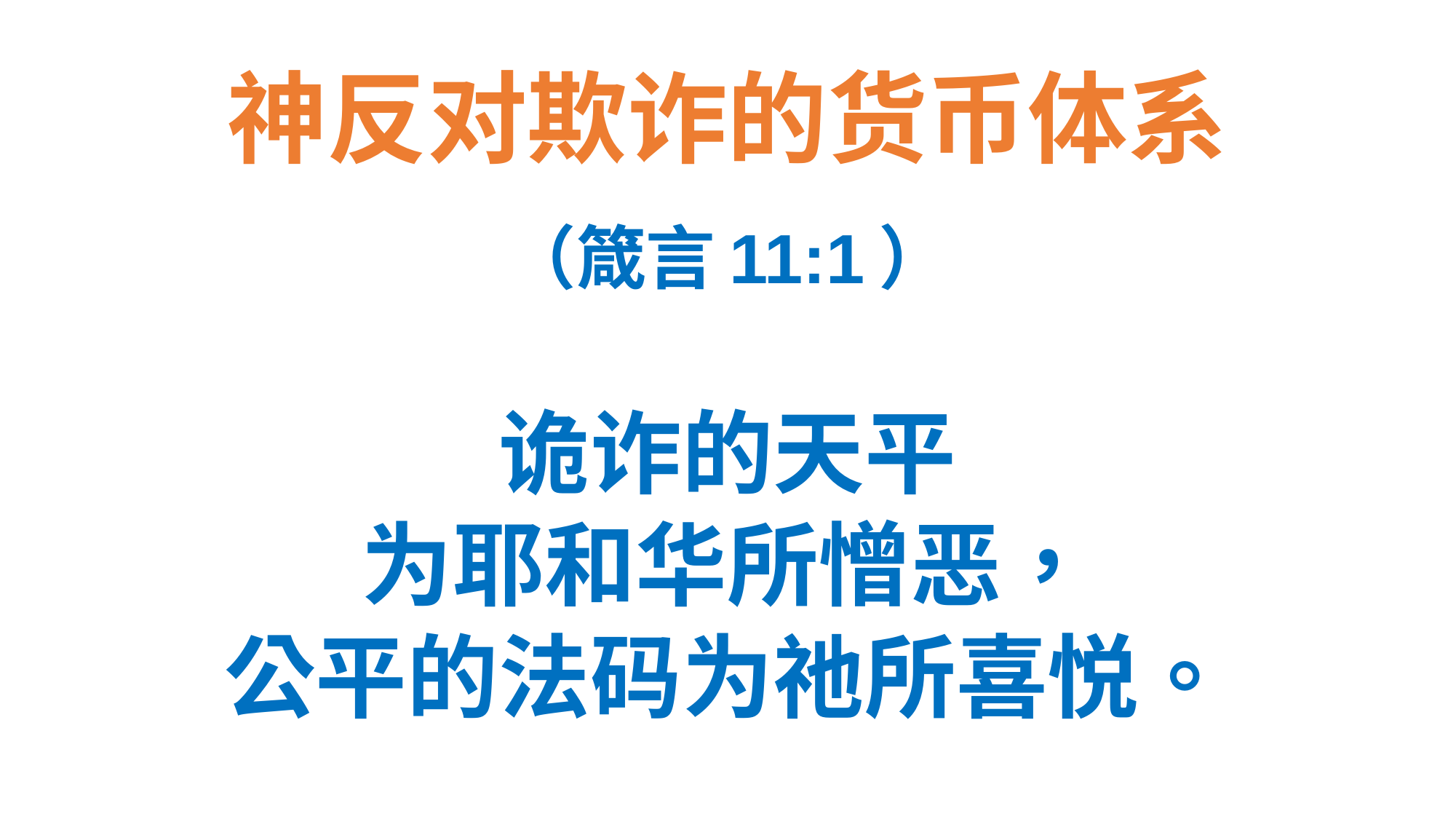

# 神反对欺诈的货币体系
（箴言11:1）

诡诈的天平
为耶和华所憎恶，
公平的法码为祂所喜悦。